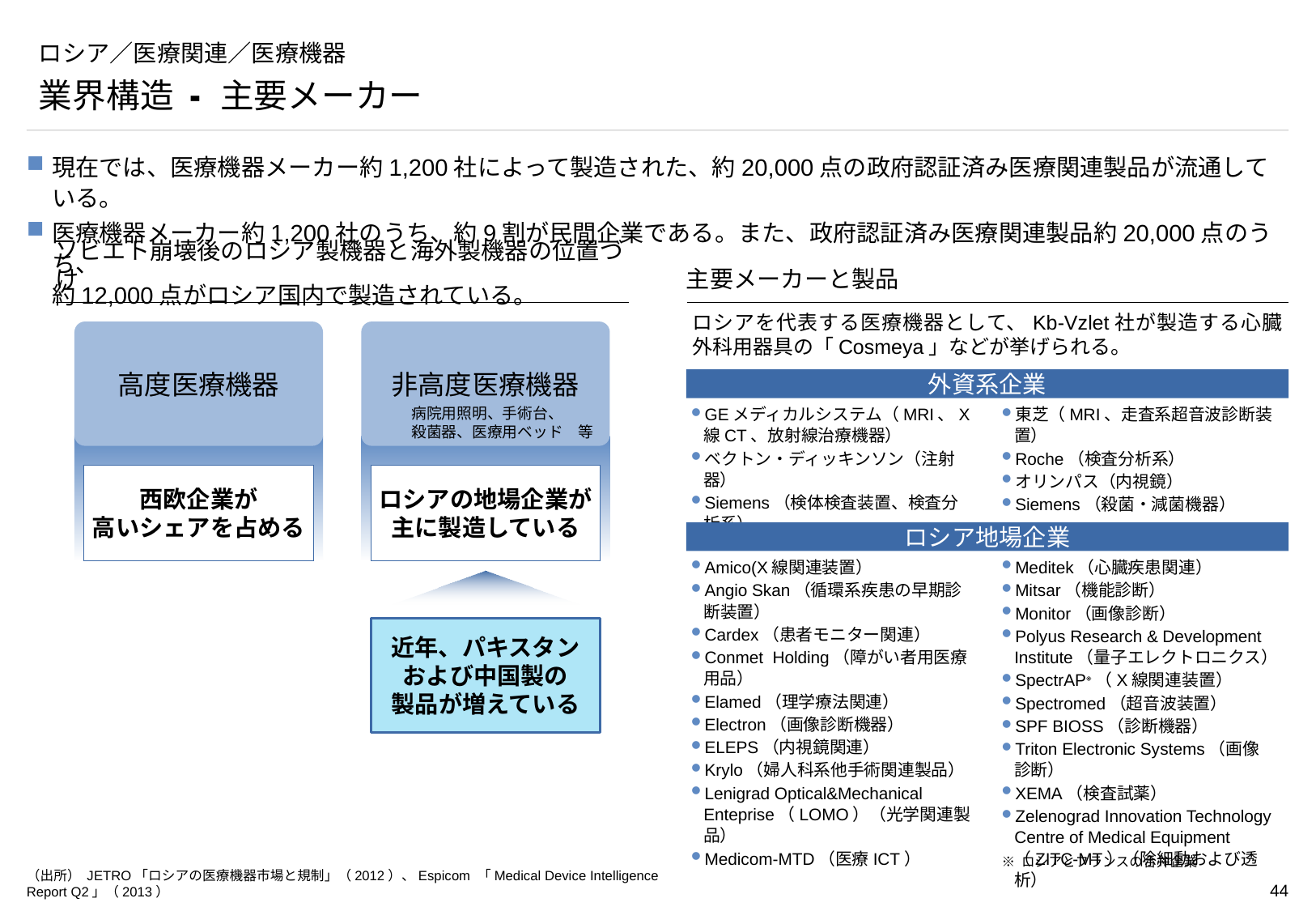

# ロシア／医療関連／医療機器
業界構造 - 主要メーカー
現在では、医療機器メーカー約1,200社によって製造された、約20,000点の政府認証済み医療関連製品が流通している。
医療機器メーカー約1,200社のうち、約9割が民間企業である。また、政府認証済み医療関連製品約20,000点のうち、
約12,000点がロシア国内で製造されている。
ソビエト崩壊後のロシア製機器と海外製機器の位置づけ
主要メーカーと製品
ロシアを代表する医療機器として、Kb-Vzlet社が製造する心臓外科用器具の「Cosmeya」などが挙げられる。
高度医療機器
非高度医療機器
外資系企業
病院用照明、手術台、
殺菌器、医療用ベッド　等
GEメディカルシステム（MRI、X線CT、放射線治療機器）
ベクトン・ディッキンソン（注射器）
Siemens（検体検査装置、検査分析系）
東芝（MRI、走査系超音波診断装置）
Roche（検査分析系）
オリンパス（内視鏡）
Siemens（殺菌・減菌機器）

西欧企業が
高いシェアを占める
ロシアの地場企業が
主に製造している
ロシア地場企業
Amico(X線関連装置）
Angio Skan（循環系疾患の早期診断装置）
Cardex（患者モニター関連）
Conmet  Holding（障がい者用医療
用品）
Elamed（理学療法関連）
Electron（画像診断機器）
ELEPS（内視鏡関連）
Krylo（婦人科系他手術関連製品）
Lenigrad Optical&Mechanical Enteprise（LOMO）（光学関連製品）
Medicom-MTD（医療ICT）
Meditek（心臓疾患関連）
Mitsar（機能診断）
Monitor（画像診断）
Polyus Research & Development Institute（量子エレクトロニクス）
SpectrAP※（X線関連装置）
Spectromed（超音波装置）
SPF BIOSS（診断機器）
Triton Electronic Systems（画像
診断）
XEMA（検査試薬）
Zelenograd Innovation Technology Centre of Medical Equipment （ZITC-MT）（除細動および透析）

近年、パキスタン
および中国製の
製品が増えている
※ ロシアとフランスの合弁企業
（出所） JETRO「ロシアの医療機器市場と規制」（2012）、Espicom 「Medical Device Intelligence Report Q2」（2013）